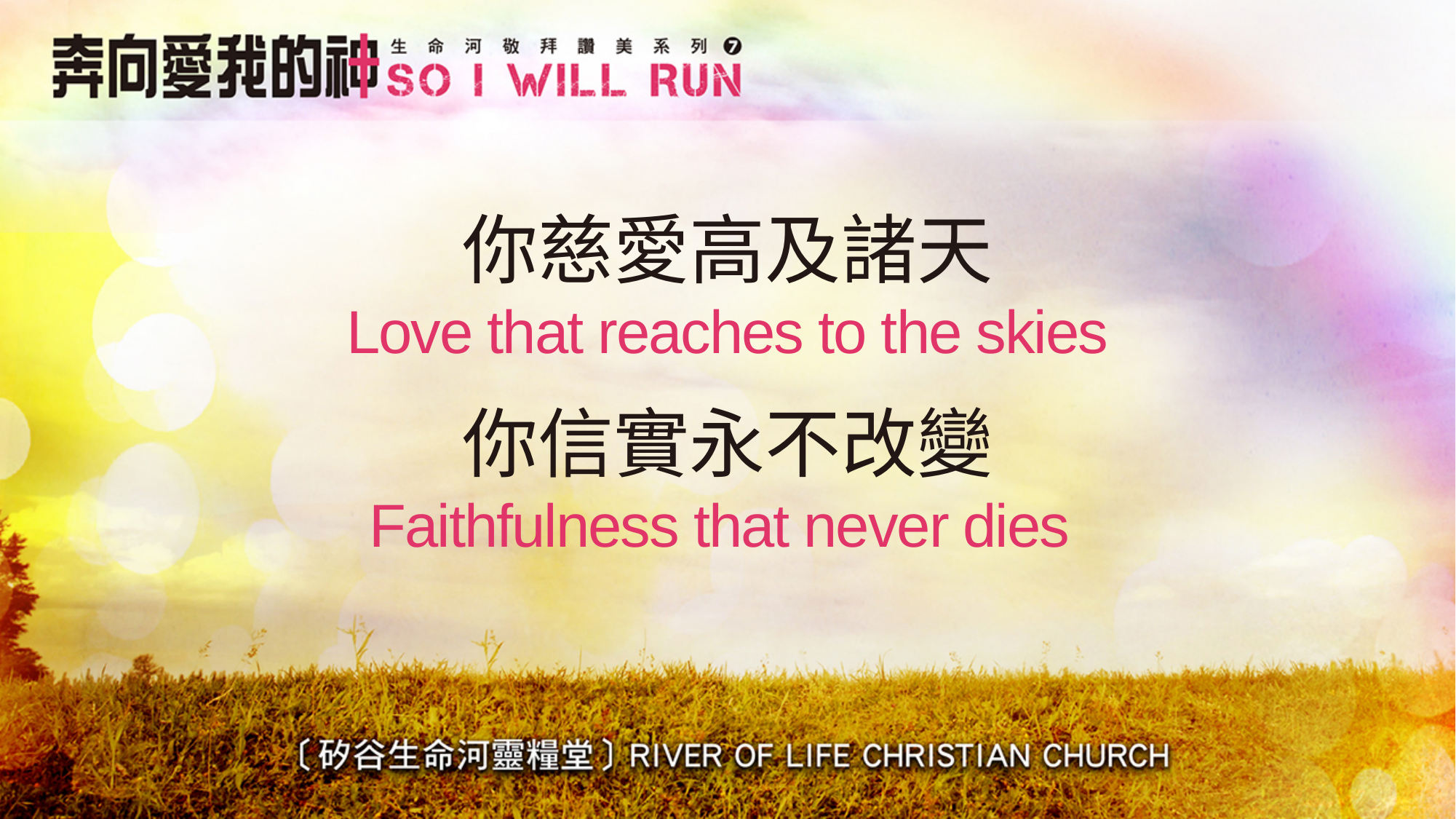

# 你慈愛高及諸天 Love that reaches to the skies
你信實永不改變
Faithfulness that never dies